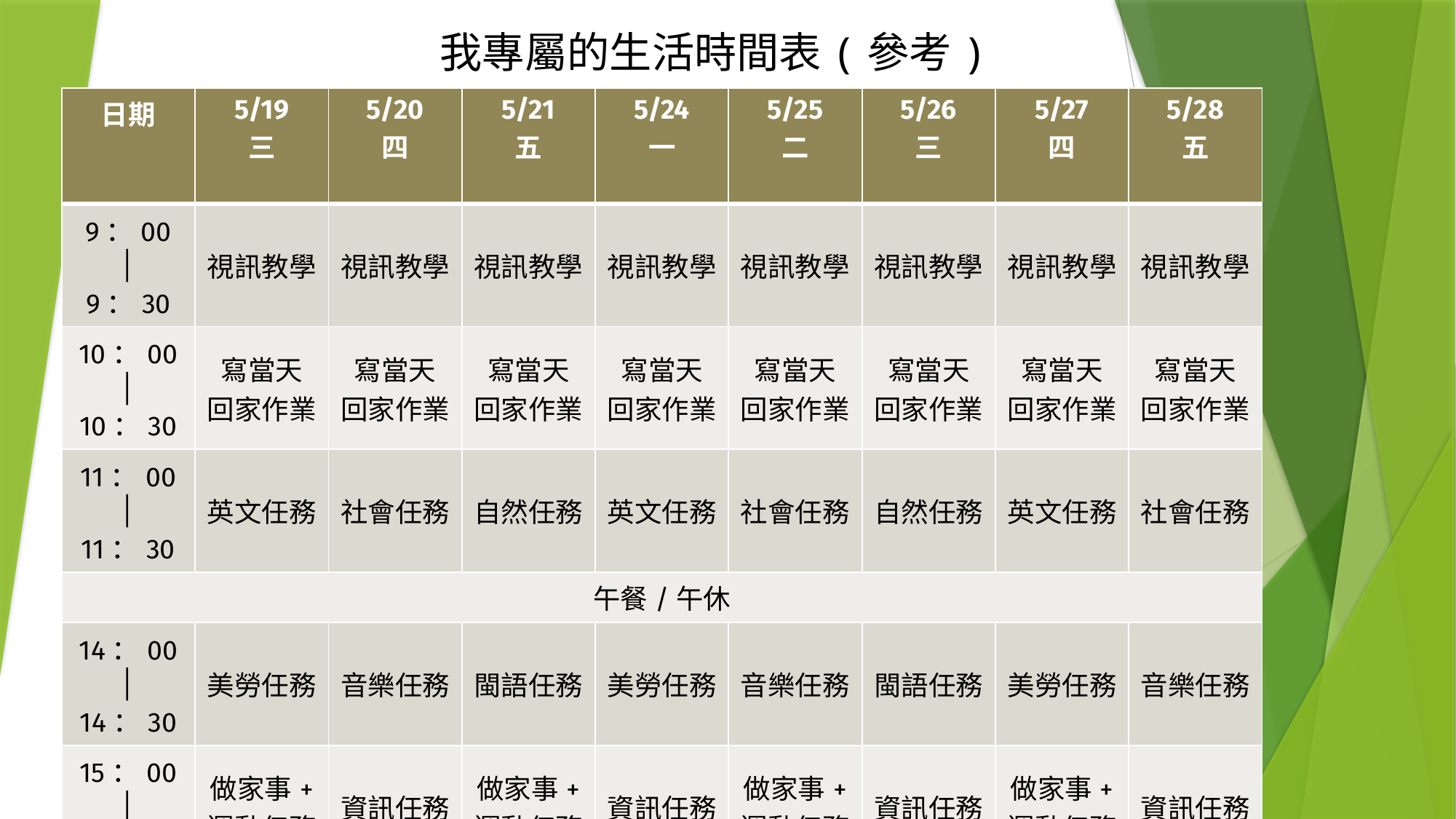

我專屬的生活時間表(參考)
| 日期 | 5/19 三 | 5/20 四 | 5/21 五 | 5/24 一 | 5/25 二 | 5/26 三 | 5/27 四 | 5/28 五 |
| --- | --- | --- | --- | --- | --- | --- | --- | --- |
| 9：00 │ 9：30 | 視訊教學 | 視訊教學 | 視訊教學 | 視訊教學 | 視訊教學 | 視訊教學 | 視訊教學 | 視訊教學 |
| 10：00 │ 10：30 | 寫當天 回家作業 | 寫當天 回家作業 | 寫當天 回家作業 | 寫當天 回家作業 | 寫當天 回家作業 | 寫當天 回家作業 | 寫當天 回家作業 | 寫當天 回家作業 |
| 11：00 │ 11：30 | 英文任務 | 社會任務 | 自然任務 | 英文任務 | 社會任務 | 自然任務 | 英文任務 | 社會任務 |
| 午餐/午休 |  |  |  |  |  |  |  |  |
| 14：00 │ 14：30 | 美勞任務 | 音樂任務 | 閩語任務 | 美勞任務 | 音樂任務 | 閩語任務 | 美勞任務 | 音樂任務 |
| 15：00 │ 15：30 | 做家事+ 運動任務 | 資訊任務 | 做家事+ 運動任務 | 資訊任務 | 做家事+ 運動任務 | 資訊任務 | 做家事+ 運動任務 | 資訊任務 |
#